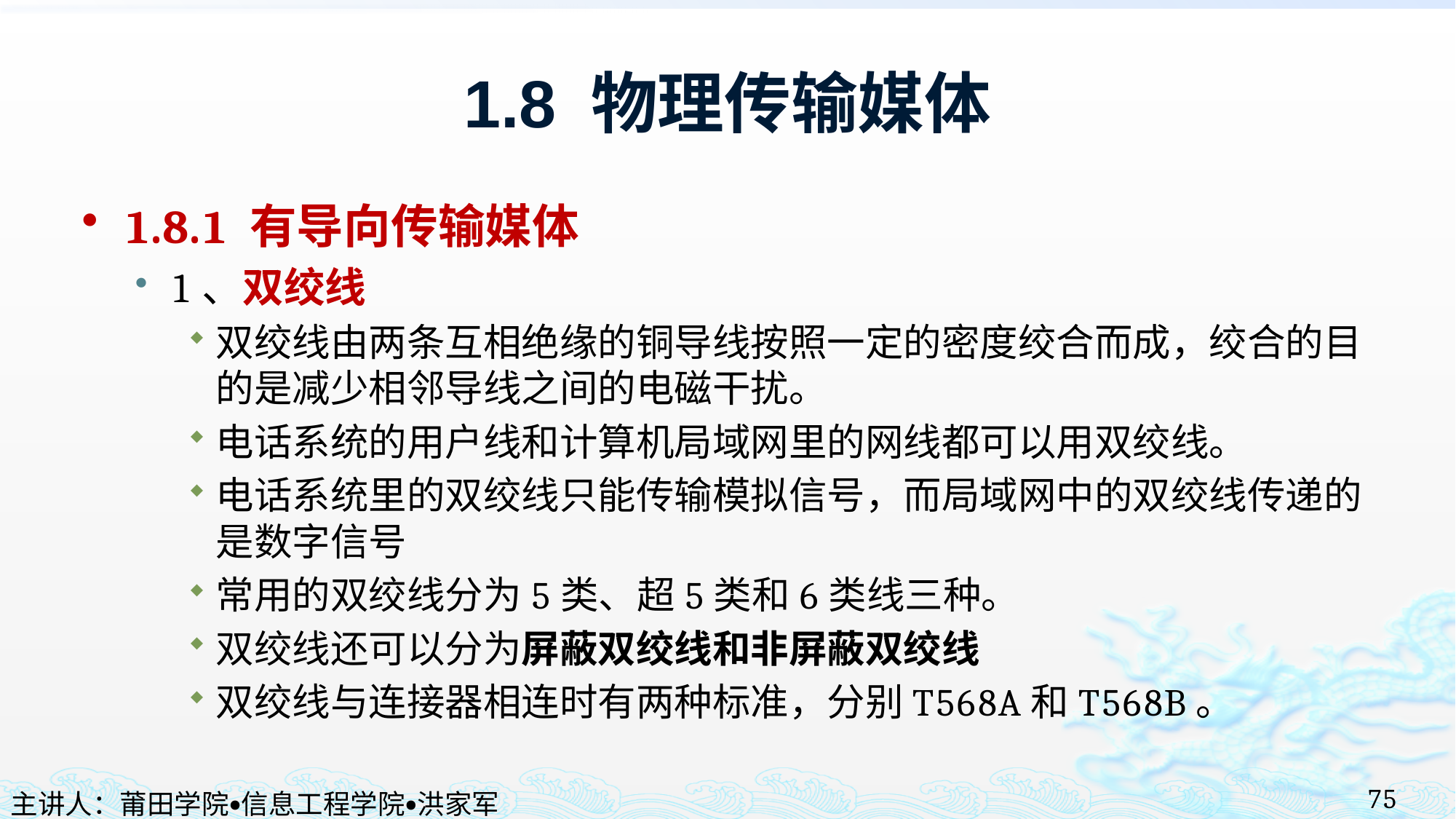

# 1.8 物理传输媒体
1.8.1 有导向传输媒体
1、双绞线
双绞线由两条互相绝缘的铜导线按照一定的密度绞合而成，绞合的目的是减少相邻导线之间的电磁干扰。
电话系统的用户线和计算机局域网里的网线都可以用双绞线。
电话系统里的双绞线只能传输模拟信号，而局域网中的双绞线传递的是数字信号
常用的双绞线分为5类、超5类和6类线三种。
双绞线还可以分为屏蔽双绞线和非屏蔽双绞线
双绞线与连接器相连时有两种标准，分别T568A和T568B。

75
主讲人：莆田学院•信息工程学院•洪家军